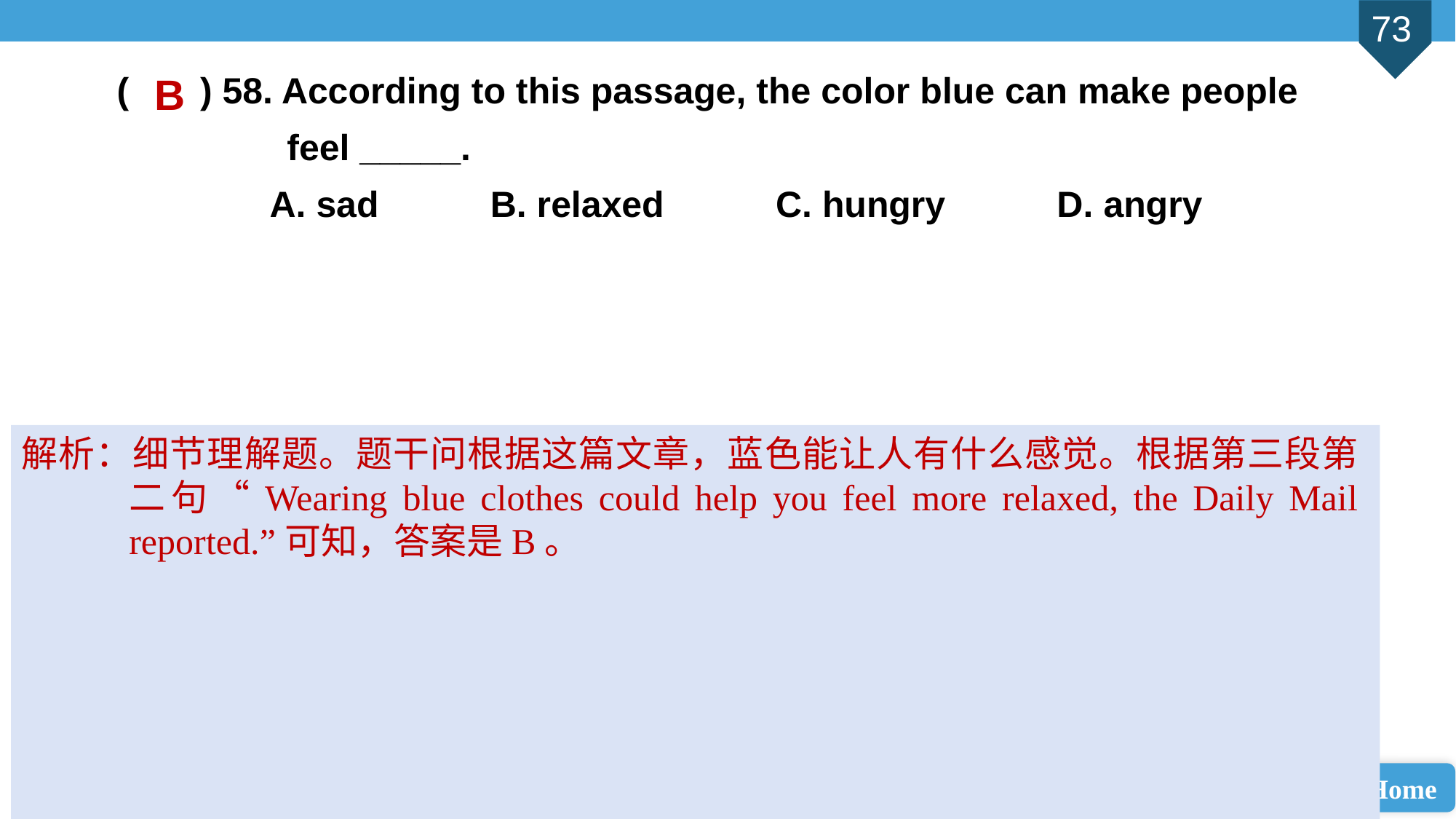

(       ) 58. According to this passage, the color blue can make people                	      feel _____.
               A. sad           B. relaxed           C. hungry           D. angry
B
解析：细节理解题。题干问根据这篇文章，蓝色能让人有什么感觉。根据第三段第二句“Wearing blue clothes could help you feel more relaxed, the Daily Mail reported.”可知，答案是B。